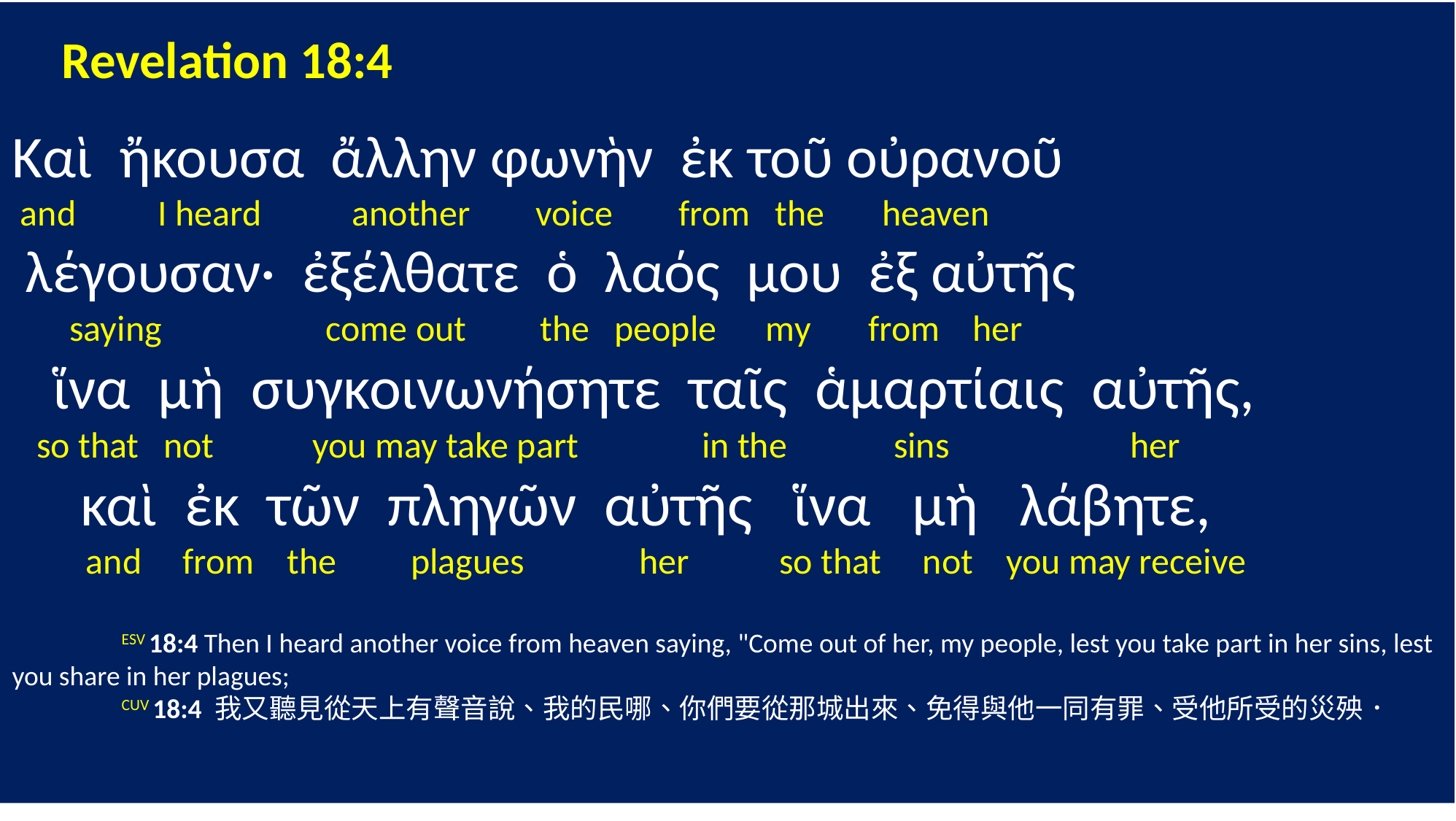

Revelation 18:4

Καὶ  ἤκουσα  ἄλλην φωνὴν  ἐκ τοῦ οὐρανοῦ
 and          I heard           another        voice        from   the       heaven
 λέγουσαν·  ἐξέλθατε  ὁ  λαός  μου  ἐξ αὐτῆς
       saying                    come out         the   people      my       from    her
   ἵνα  μὴ  συγκοινωνήσητε  ταῖς  ἁμαρτίαις  αὐτῆς,
   so that   not            you may take part               in the             sins                      her
     καὶ  ἐκ  τῶν  πληγῶν  αὐτῆς   ἵνα   μὴ   λάβητε,
         and     from    the         plagues              her           so that     not    you may receive

   	ESV 18:4 Then I heard another voice from heaven saying, "Come out of her, my people, lest you take part in her sins, lest you share in her plagues;
	CUV 18:4 我又聽見從天上有聲音說、我的民哪、你們要從那城出來、免得與他一同有罪、受他所受的災殃．